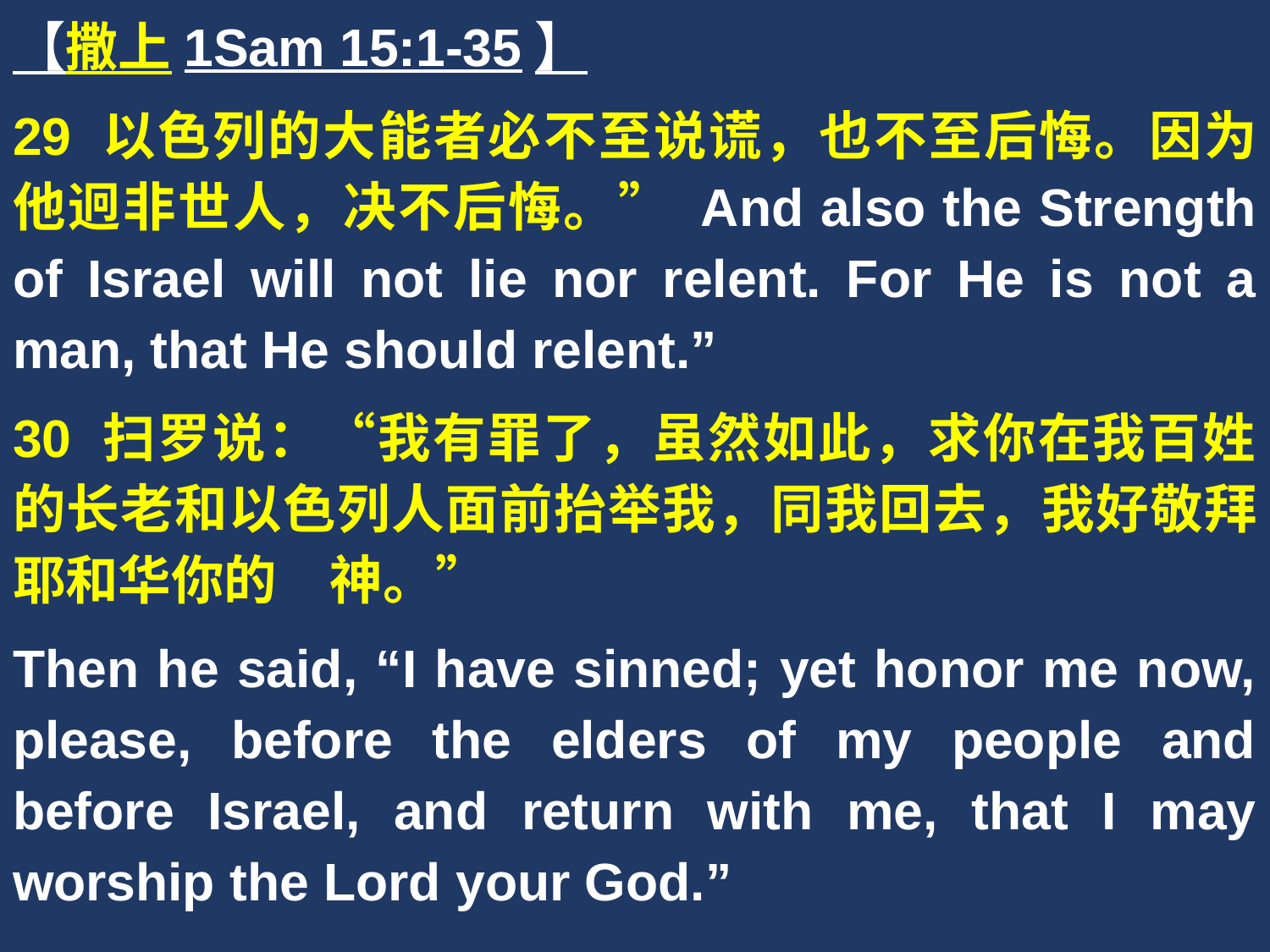

【撒上1Sam 15:1-35】
29 以色列的大能者必不至说谎，也不至后悔。因为他迥非世人，决不后悔。” And also the Strength of Israel will not lie nor relent. For He is not a man, that He should relent.”
30 扫罗说：“我有罪了，虽然如此，求你在我百姓的长老和以色列人面前抬举我，同我回去，我好敬拜耶和华你的　神。”
Then he said, “I have sinned; yet honor me now, please, before the elders of my people and before Israel, and return with me, that I may worship the Lord your God.”